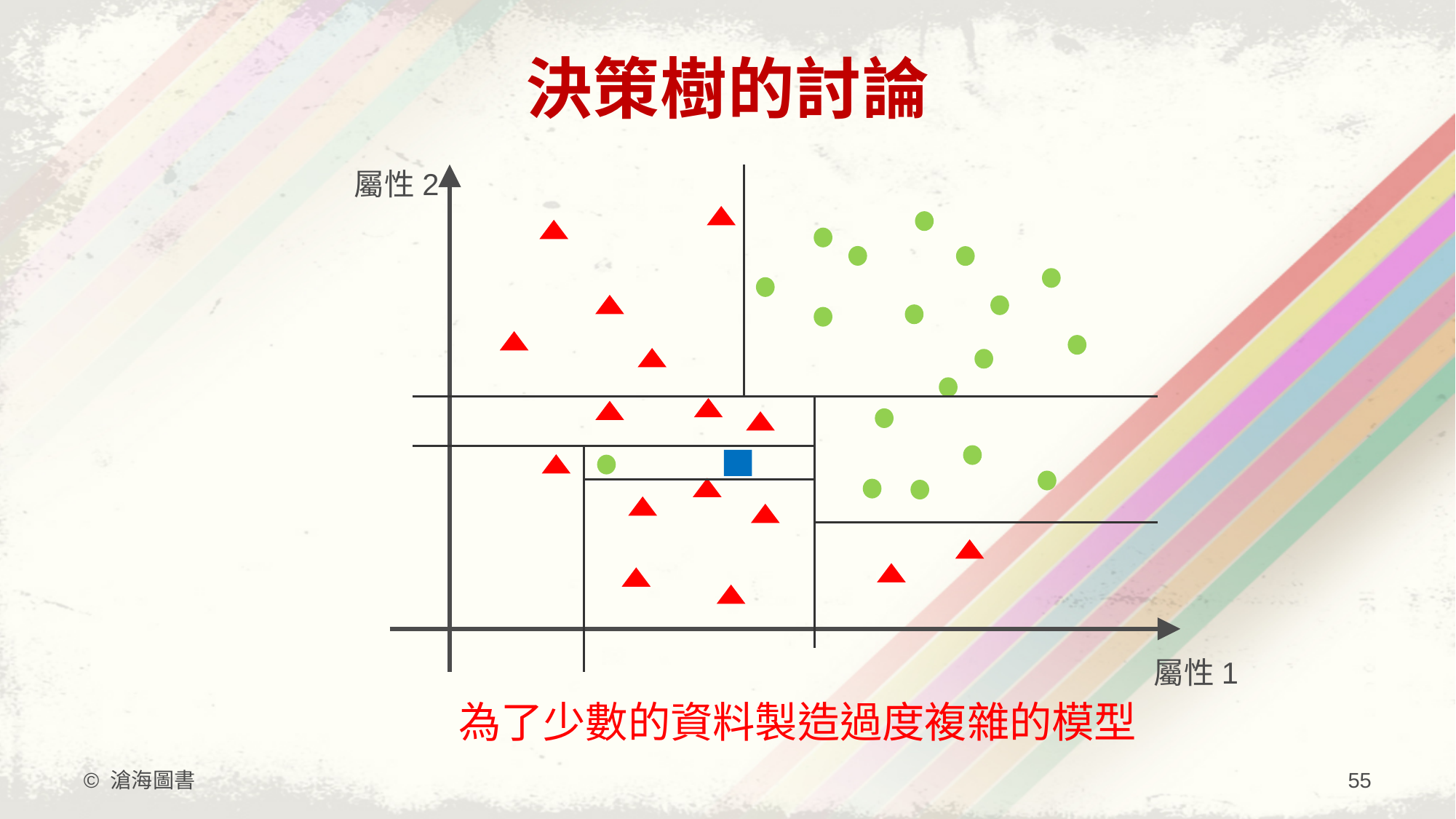

# 決策樹的討論
屬性2

屬性1
為了少數的資料製造過度複雜的模型
© 滄海圖書

55